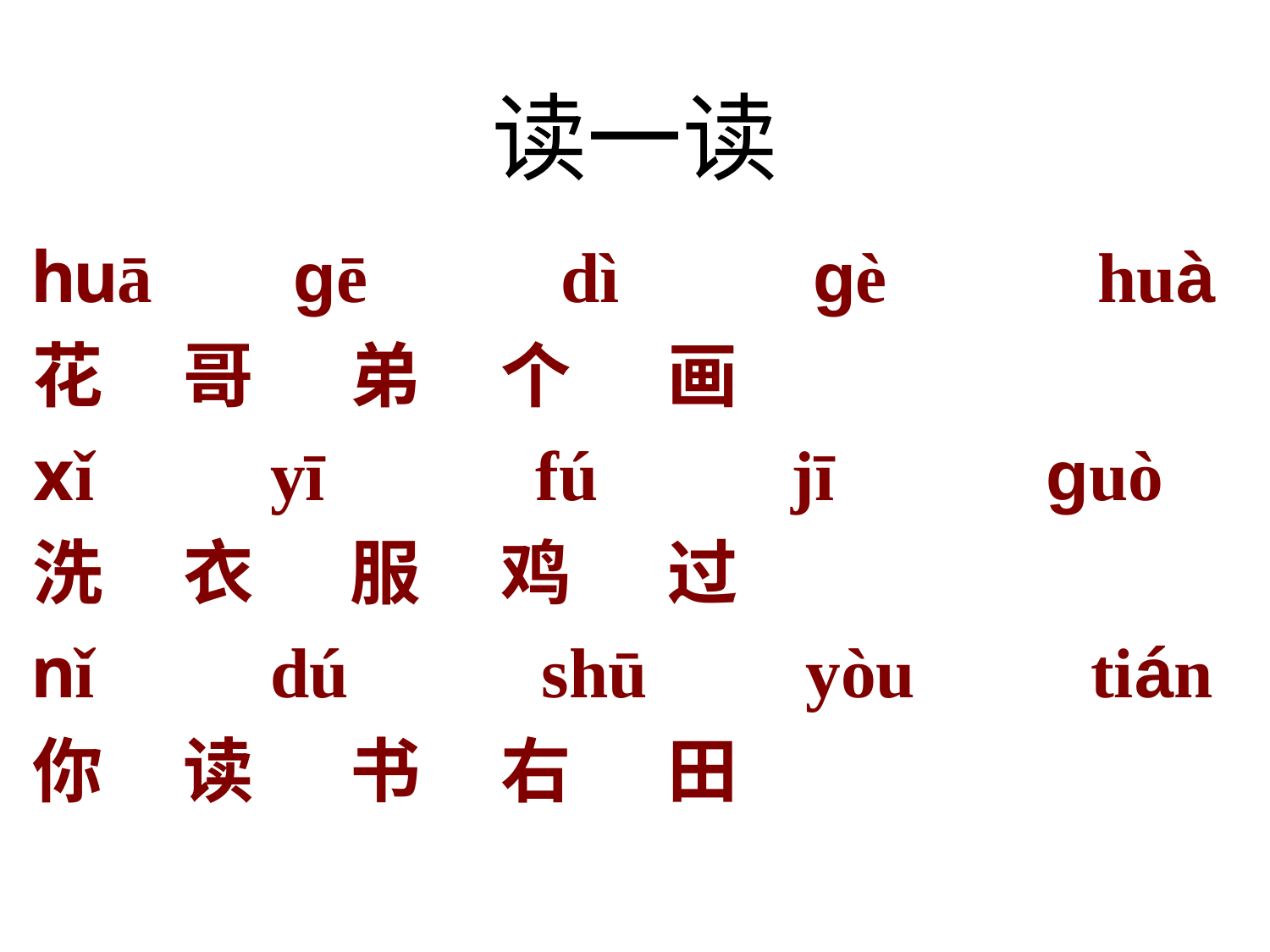

# 读一读
huā        gē           dì           gè            huà
花     哥      弟     个      画
xǐ          yī            fú           jī            guò
洗     衣      服     鸡      过
nǐ          dú           shū         yòu          tián
你     读      书     右      田